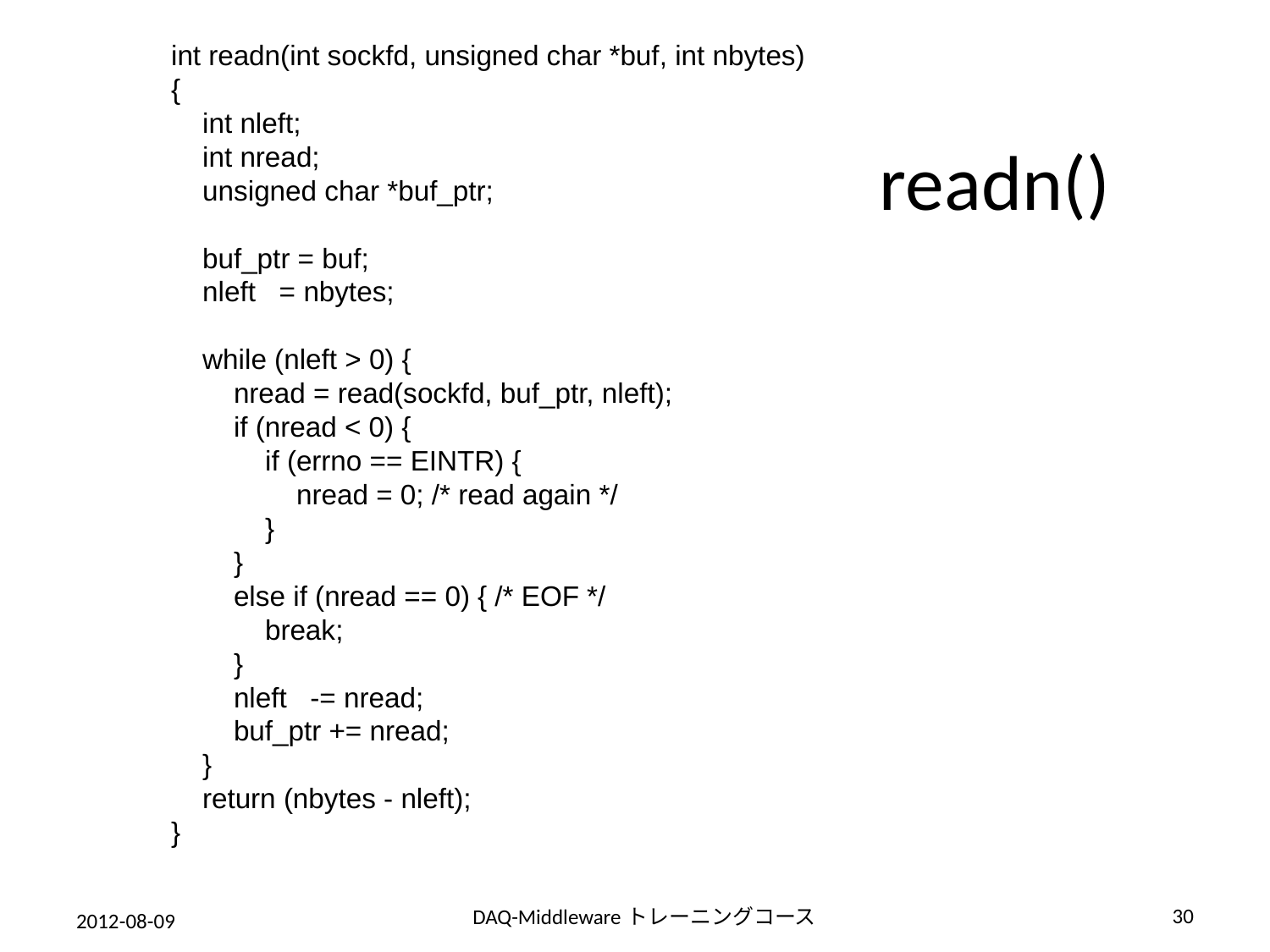

int readn(int sockfd, unsigned char *buf, int nbytes)
{
    int nleft;
    int nread;
    unsigned char *buf_ptr;

    buf_ptr = buf;
    nleft   = nbytes;

    while (nleft > 0) {
        nread = read(sockfd, buf_ptr, nleft);
        if (nread < 0) {
            if (errno == EINTR) {
                nread = 0; /* read again */
            }
        }
        else if (nread == 0) { /* EOF */
            break;
        }
        nleft   -= nread;
        buf_ptr += nread;
    }
    return (nbytes - nleft);
}

# readn()

30
DAQ-Middlewareトレーニングコース
2012-08-09